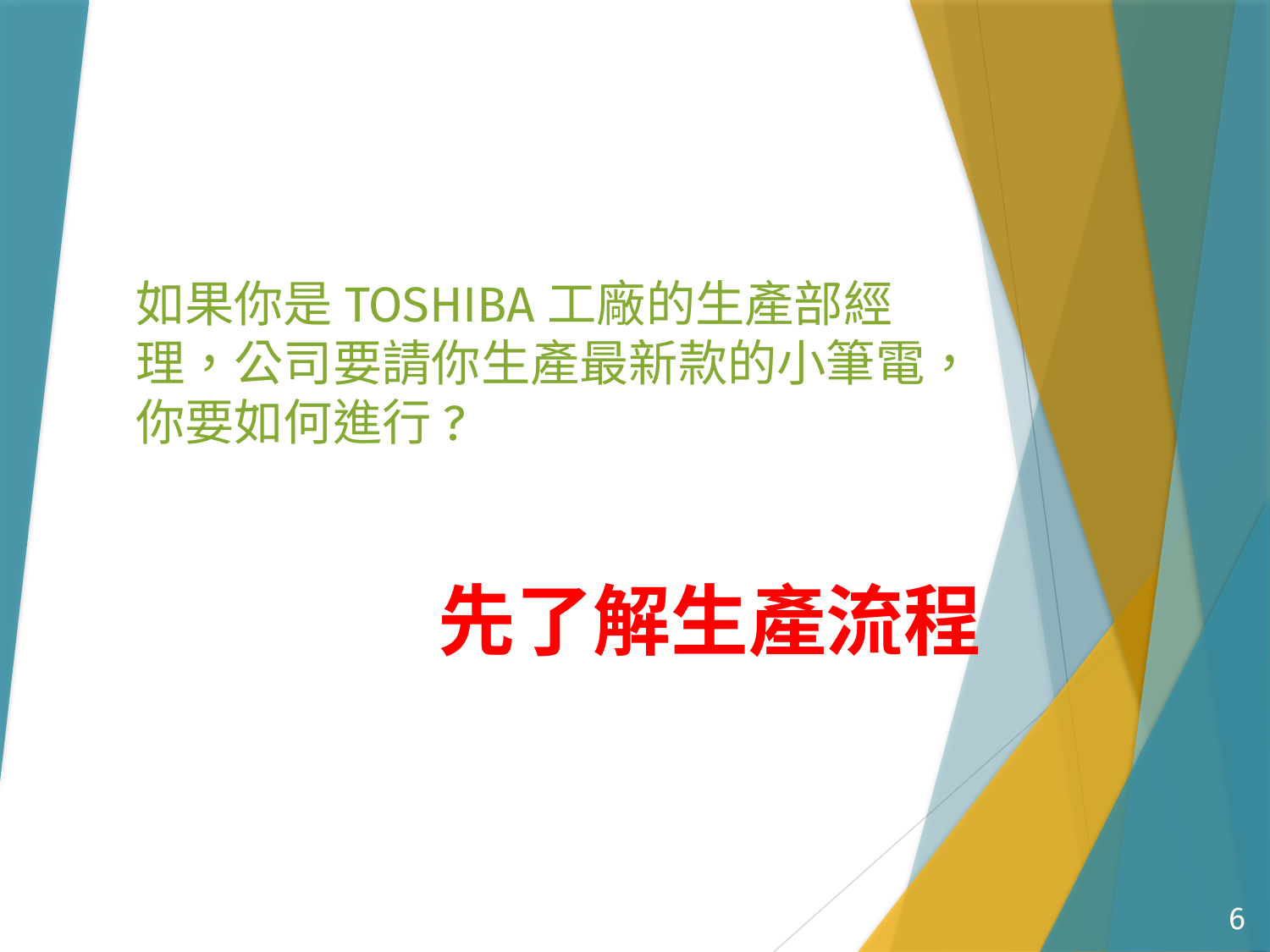

# 如果你是TOSHIBA工廠的生產部經理，公司要請你生產最新款的小筆電，你要如何進行?
先了解生產流程
6